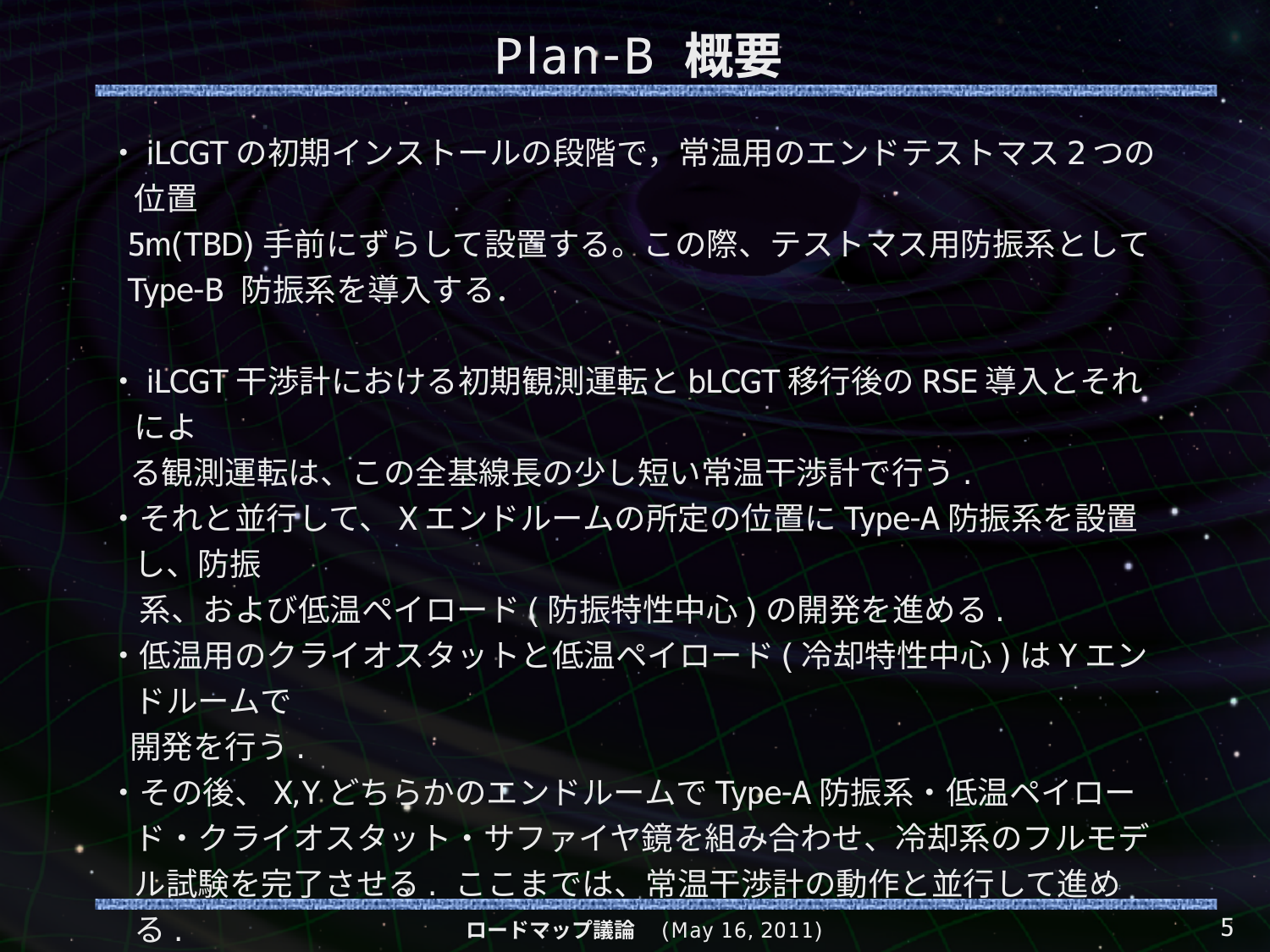

# Plan-B 概要
・iLCGTの初期インストールの段階で，常温用のエンドテストマス2つの位置
  5m(TBD)手前にずらして設置する。この際、テストマス用防振系として
  Type-B 防振系を導入する．

・iLCGT干渉計における初期観測運転とbLCGT移行後のRSE導入とそれによ
  る観測運転は、この全基線長の少し短い常温干渉計で行う.
・それと並行して、Xエンドルームの所定の位置にType-A防振系を設置し、防振
　系、および低温ペイロード(防振特性中心)の開発を進める.
・低温用のクライオスタットと低温ペイロード(冷却特性中心)はYエンドルームで
  開発を行う.
・その後、X,YどちらかのエンドルームでType-A防振系・低温ペイロード・クライオスタット・サファイヤ鏡を組み合わせ、冷却系のフルモデル試験を完了させる. ここまでは、常温干渉計の動作と並行して進める.

・干渉計を低温エンドテストマスに接続し、「半低温」動作を行う.
・フロントテストマスを低温のものに置き換え、LCGT最終形態での動作を行う.

5
ロードマップ議論　(May 16, 2011)